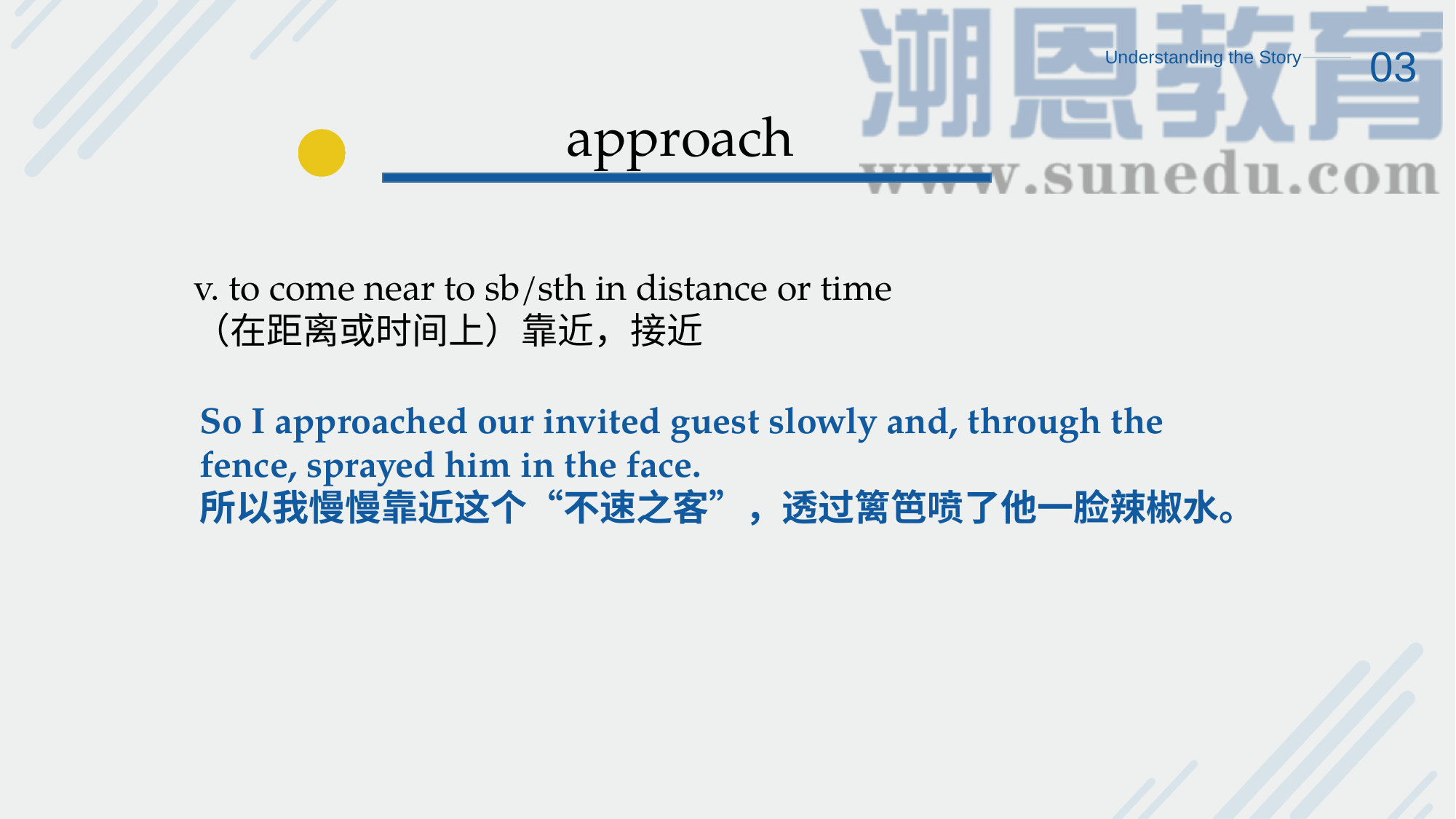

03
Understanding the Story
approach

v. to come near to sb/sth in distance or time
（在距离或时间上）靠近，接近
So I approached our invited guest slowly and, through the fence, sprayed him in the face.
所以我慢慢靠近这个“不速之客”，透过篱笆喷了他一脸辣椒水。